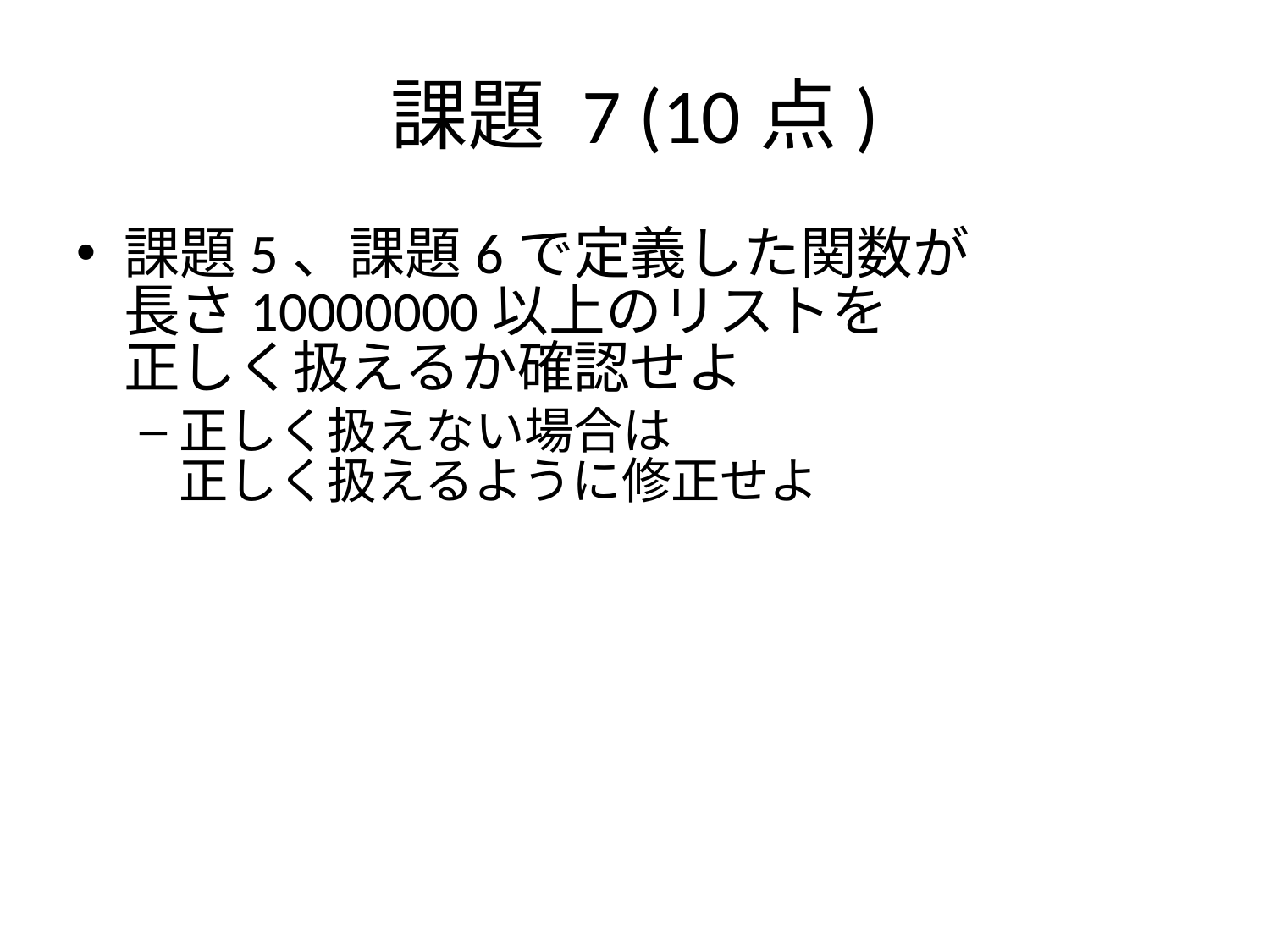

# 課題 7 (10点)
課題5、課題6で定義した関数が
長さ10000000以上のリストを
正しく扱えるか確認せよ
正しく扱えない場合は
正しく扱えるように修正せよ